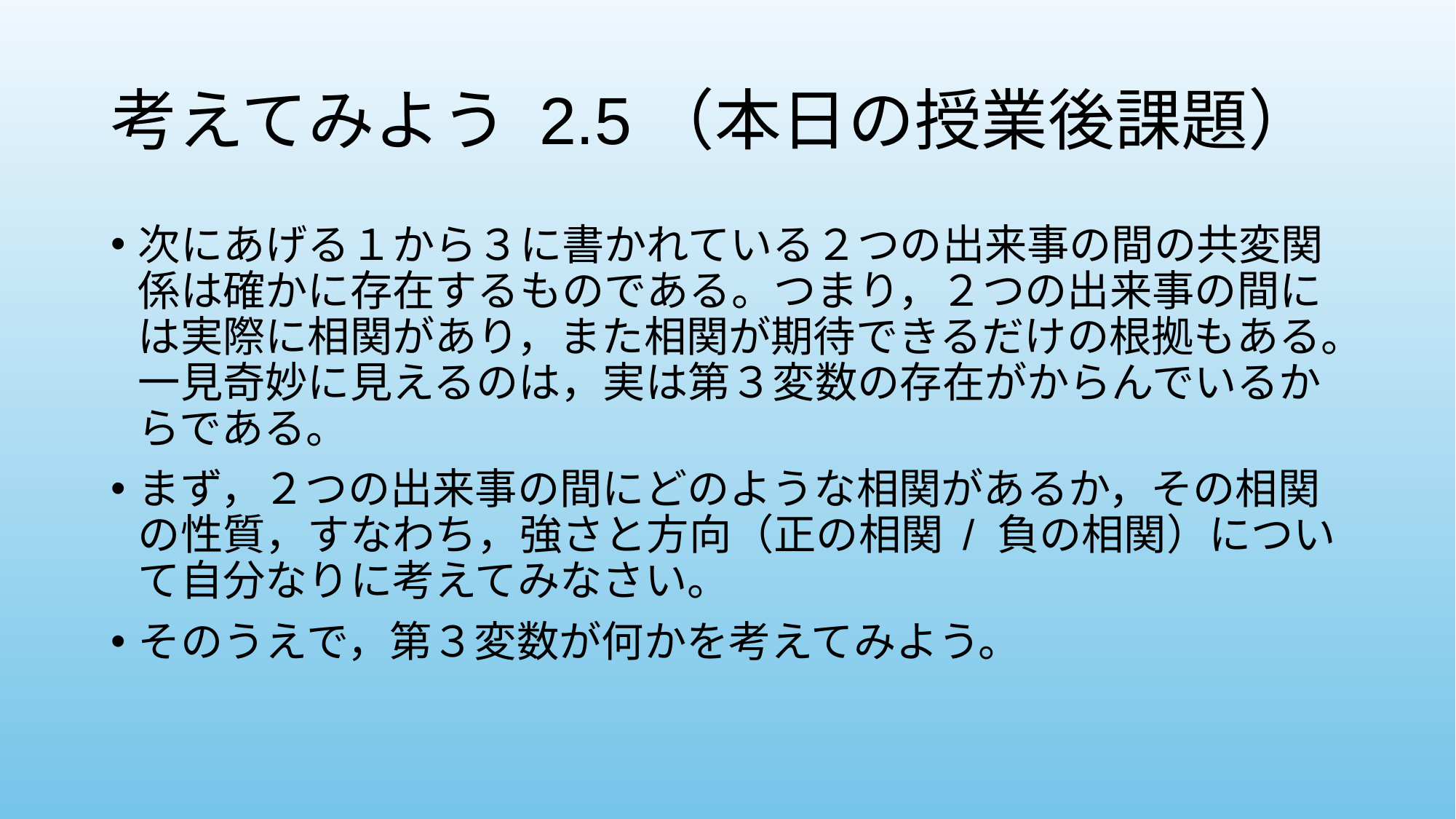

# 考えてみよう 2.5（本日の授業後課題）
次にあげる１から３に書かれている２つの出来事の間の共変関係は確かに存在するものである。つまり，２つの出来事の間には実際に相関があり，また相関が期待できるだけの根拠もある。一見奇妙に見えるのは，実は第３変数の存在がからんでいるからである。
まず，２つの出来事の間にどのような相関があるか，その相関の性質，すなわち，強さと方向（正の相関 / 負の相関）について自分なりに考えてみなさい。
そのうえで，第３変数が何かを考えてみよう。